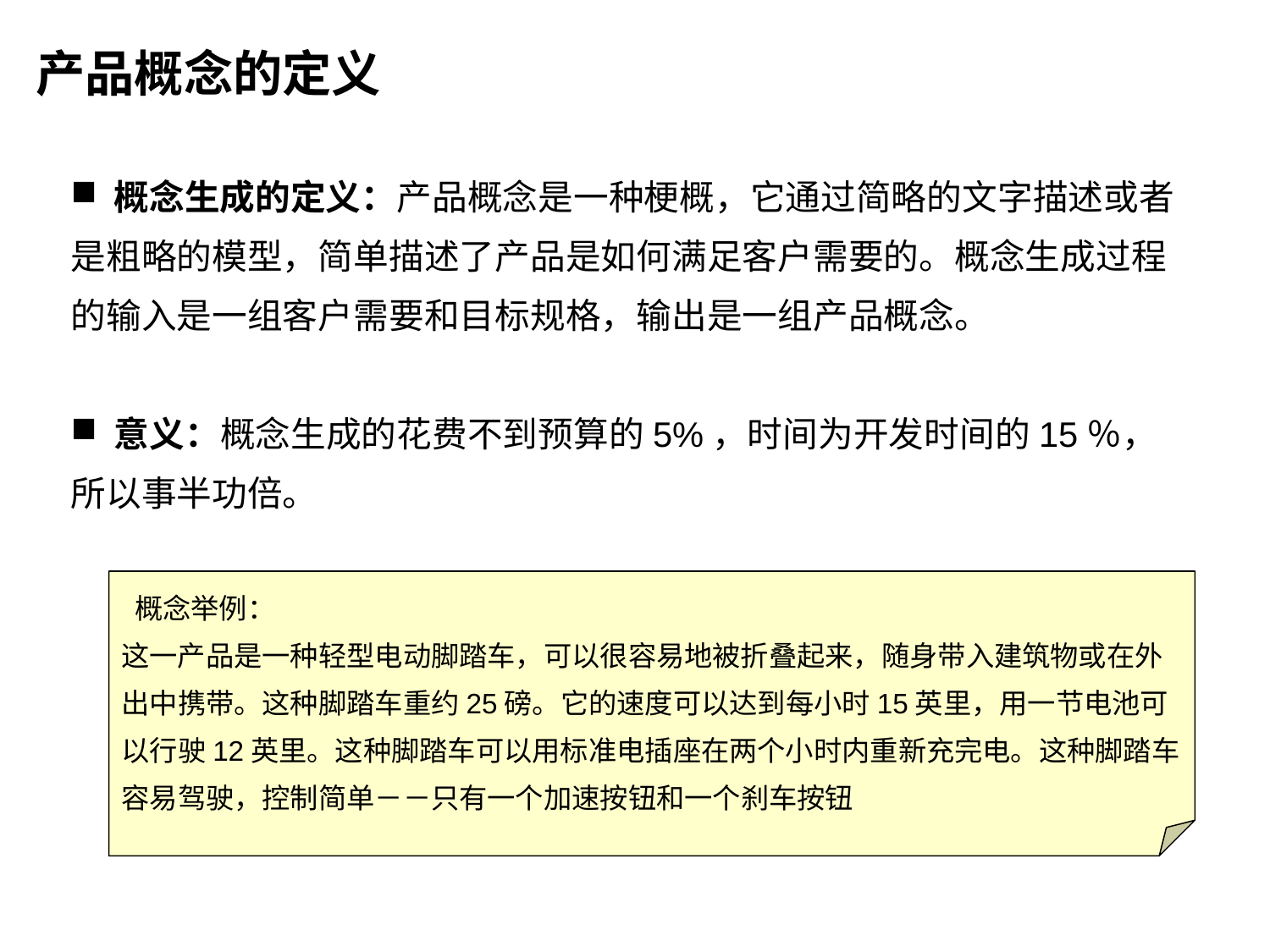

产品概念的定义
 概念生成的定义：产品概念是一种梗概，它通过简略的文字描述或者是粗略的模型，简单描述了产品是如何满足客户需要的。概念生成过程的输入是一组客户需要和目标规格，输出是一组产品概念。

 意义：概念生成的花费不到预算的5%，时间为开发时间的15％，所以事半功倍。
 概念举例：
这一产品是一种轻型电动脚踏车，可以很容易地被折叠起来，随身带入建筑物或在外出中携带。这种脚踏车重约25磅。它的速度可以达到每小时15英里，用一节电池可以行驶12英里。这种脚踏车可以用标准电插座在两个小时内重新充完电。这种脚踏车容易驾驶，控制简单－－只有一个加速按钮和一个刹车按钮
63